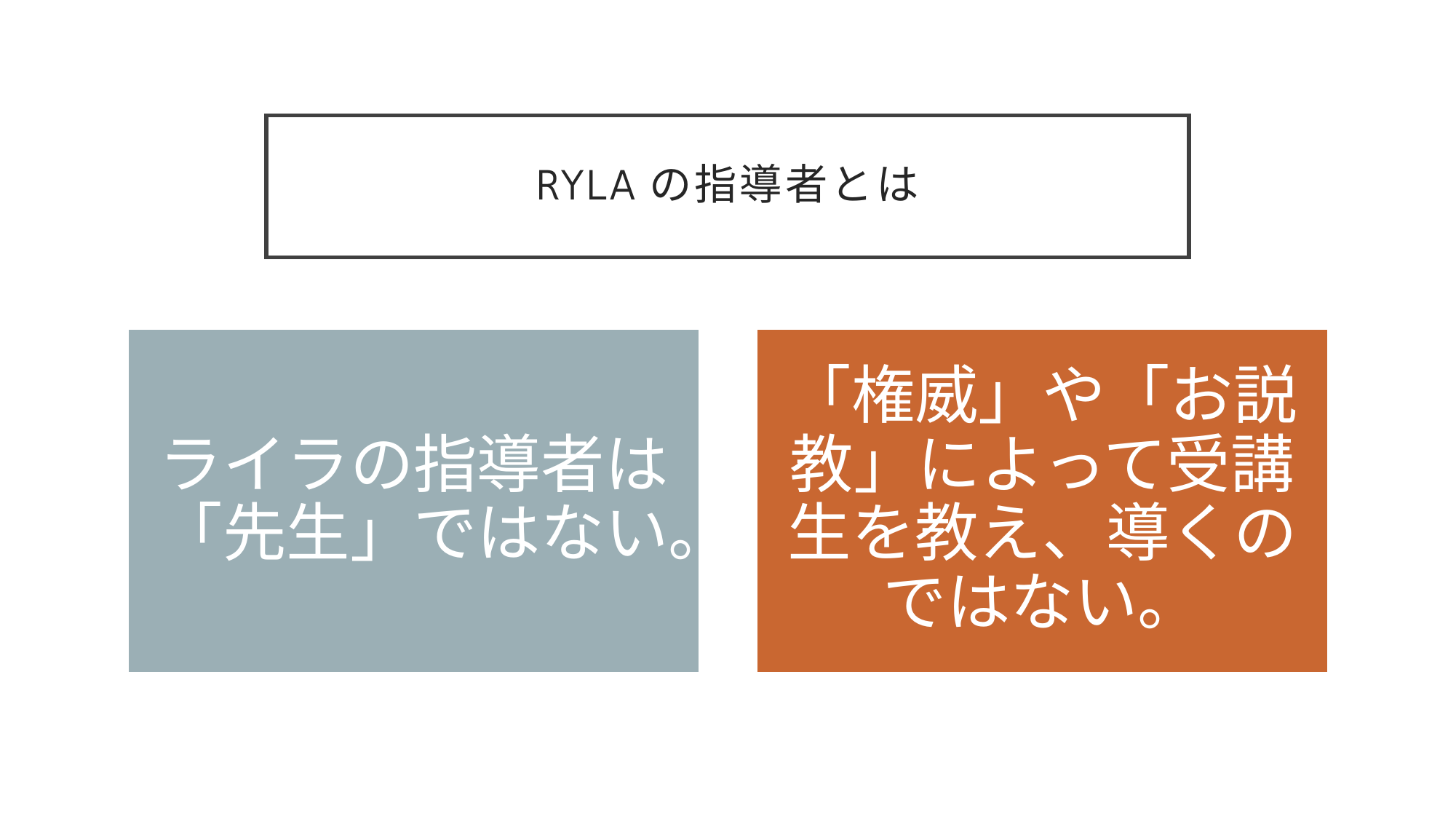

# RYLAの指導者とは
ライラの指導者は「先生」ではない。
「権威」や「お説教」によって受講生を教え、導くのではない。